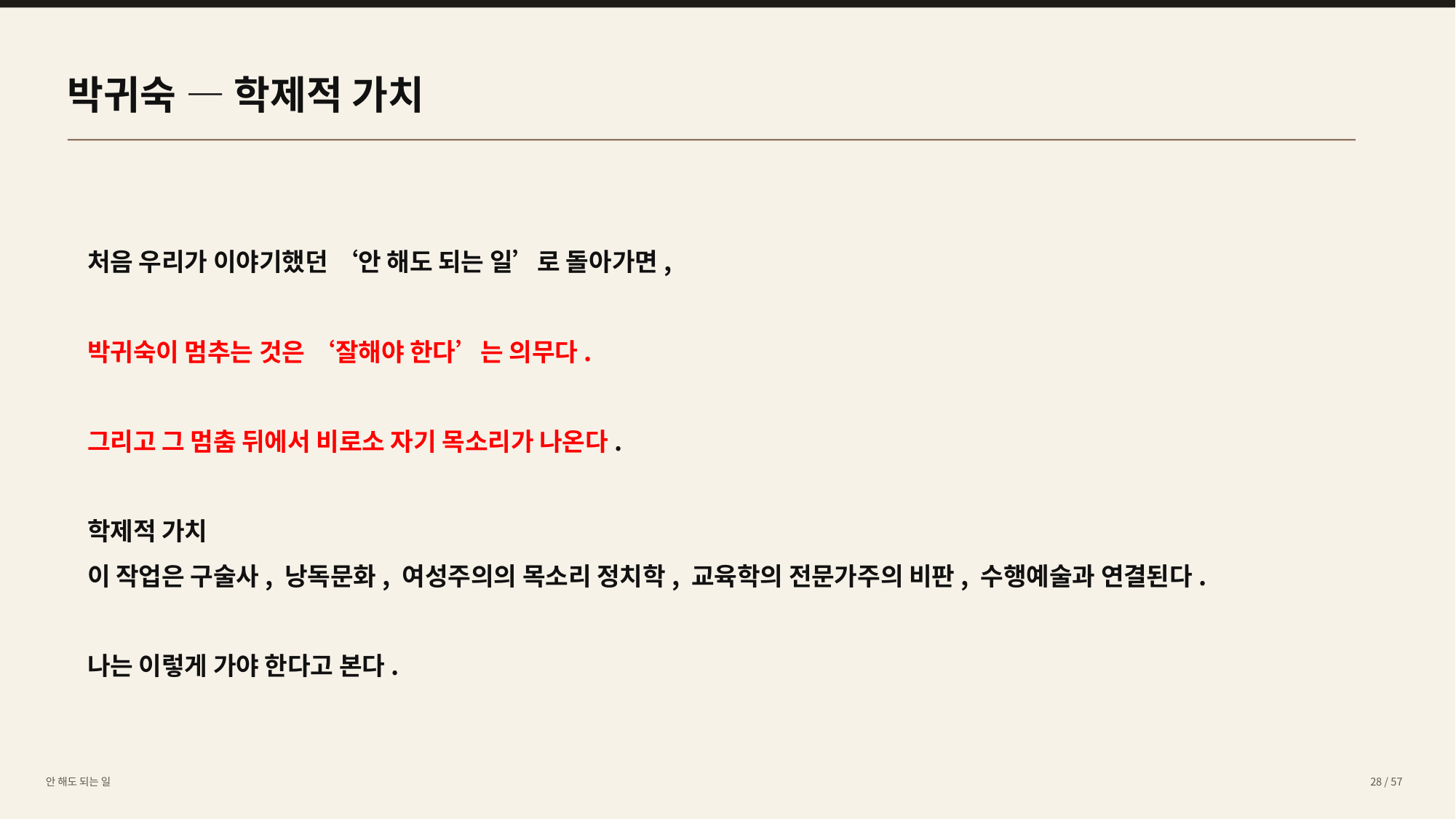

박귀숙 — 학제적 가치

처음 우리가 이야기했던 ‘안 해도 되는 일’로 돌아가면,

박귀숙이 멈추는 것은 ‘잘해야 한다’는 의무다.

그리고 그 멈춤 뒤에서 비로소 자기 목소리가 나온다.

학제적 가치
이 작업은 구술사, 낭독문화, 여성주의의 목소리 정치학, 교육학의 전문가주의 비판, 수행예술과 연결된다.

나는 이렇게 가야 한다고 본다.
안 해도 되는 일
28 / 57